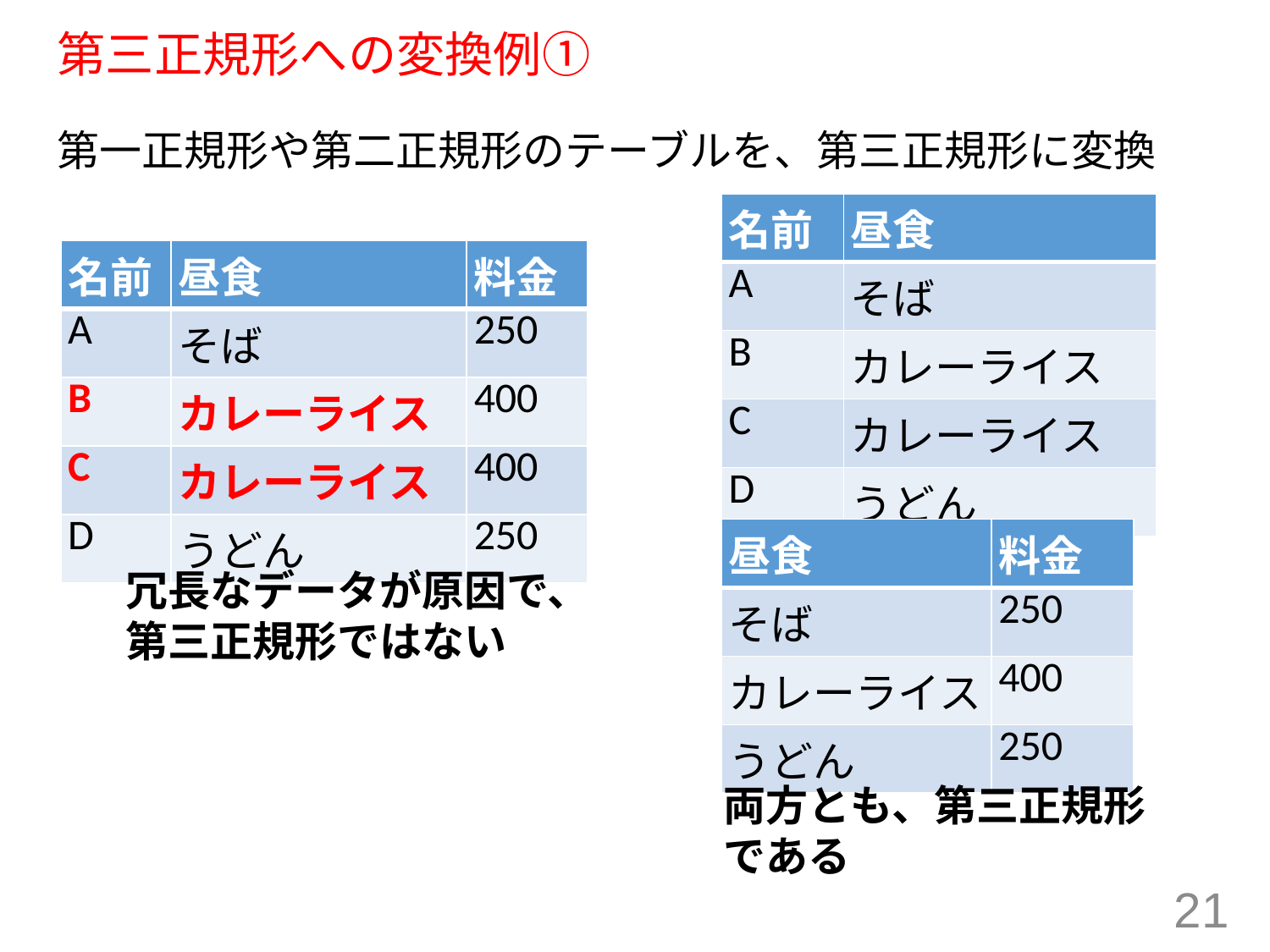

# 第三正規形への変換例①
第一正規形や第二正規形のテーブルを、第三正規形に変換
| 名前 | 昼食 |
| --- | --- |
| A | そば |
| B | カレーライス |
| C | カレーライス |
| D | うどん |
| 名前 | 昼食 | 料金 |
| --- | --- | --- |
| A | そば | 250 |
| B | カレーライス | 400 |
| C | カレーライス | 400 |
| D | うどん | 250 |
| 昼食 | 料金 |
| --- | --- |
| そば | 250 |
| カレーライス | 400 |
| うどん | 250 |
冗長なデータが原因で、
第三正規形ではない
両方とも、第三正規形
である
21